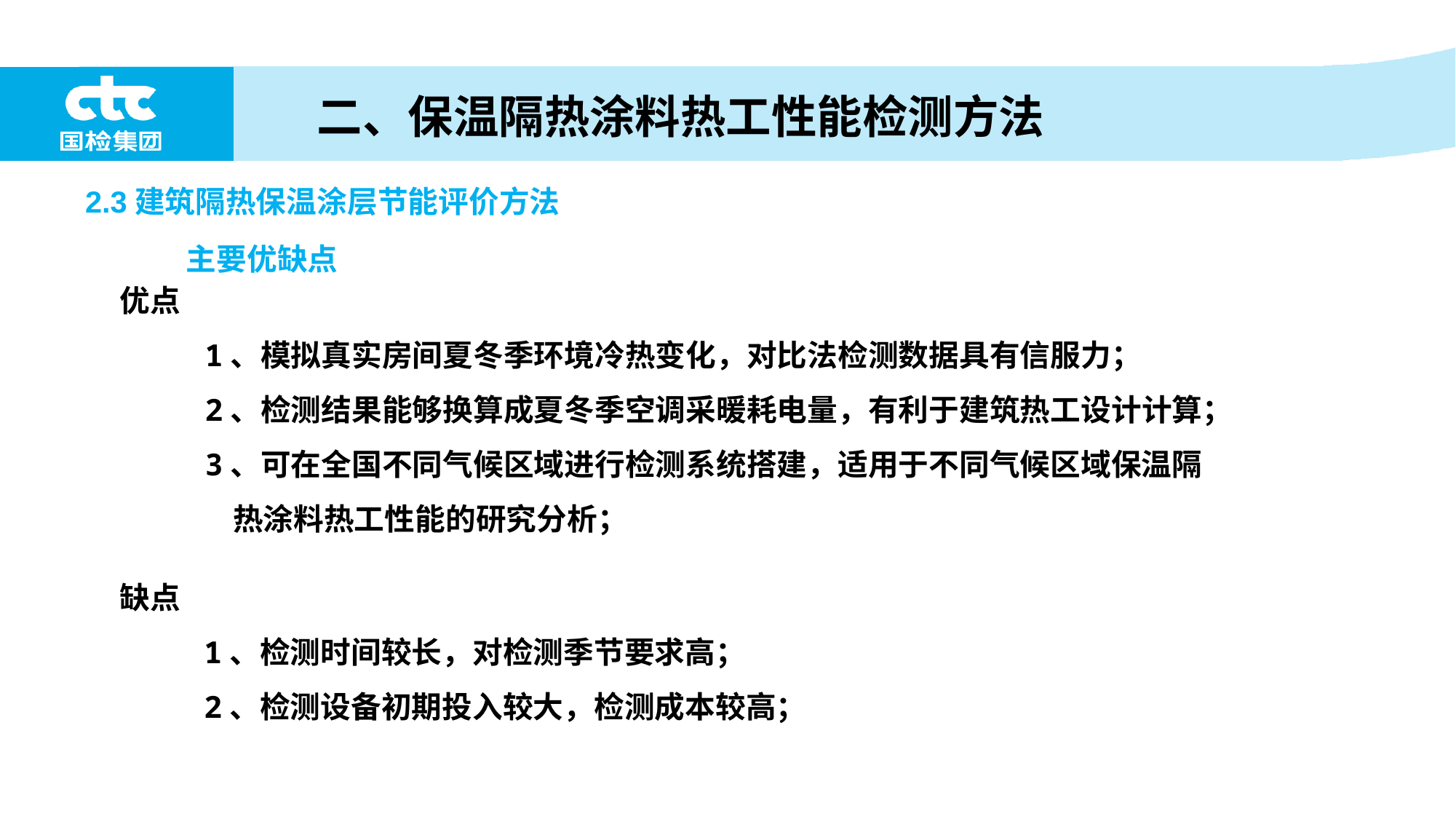

二、保温隔热涂料热工性能检测方法
2.3建筑隔热保温涂层节能评价方法
主要优缺点
优点
1、模拟真实房间夏冬季环境冷热变化，对比法检测数据具有信服力；
2、检测结果能够换算成夏冬季空调采暖耗电量，有利于建筑热工设计计算；
3、可在全国不同气候区域进行检测系统搭建，适用于不同气候区域保温隔
   热涂料热工性能的研究分析；
缺点
  1、检测时间较长，对检测季节要求高；
  2、检测设备初期投入较大，检测成本较高；